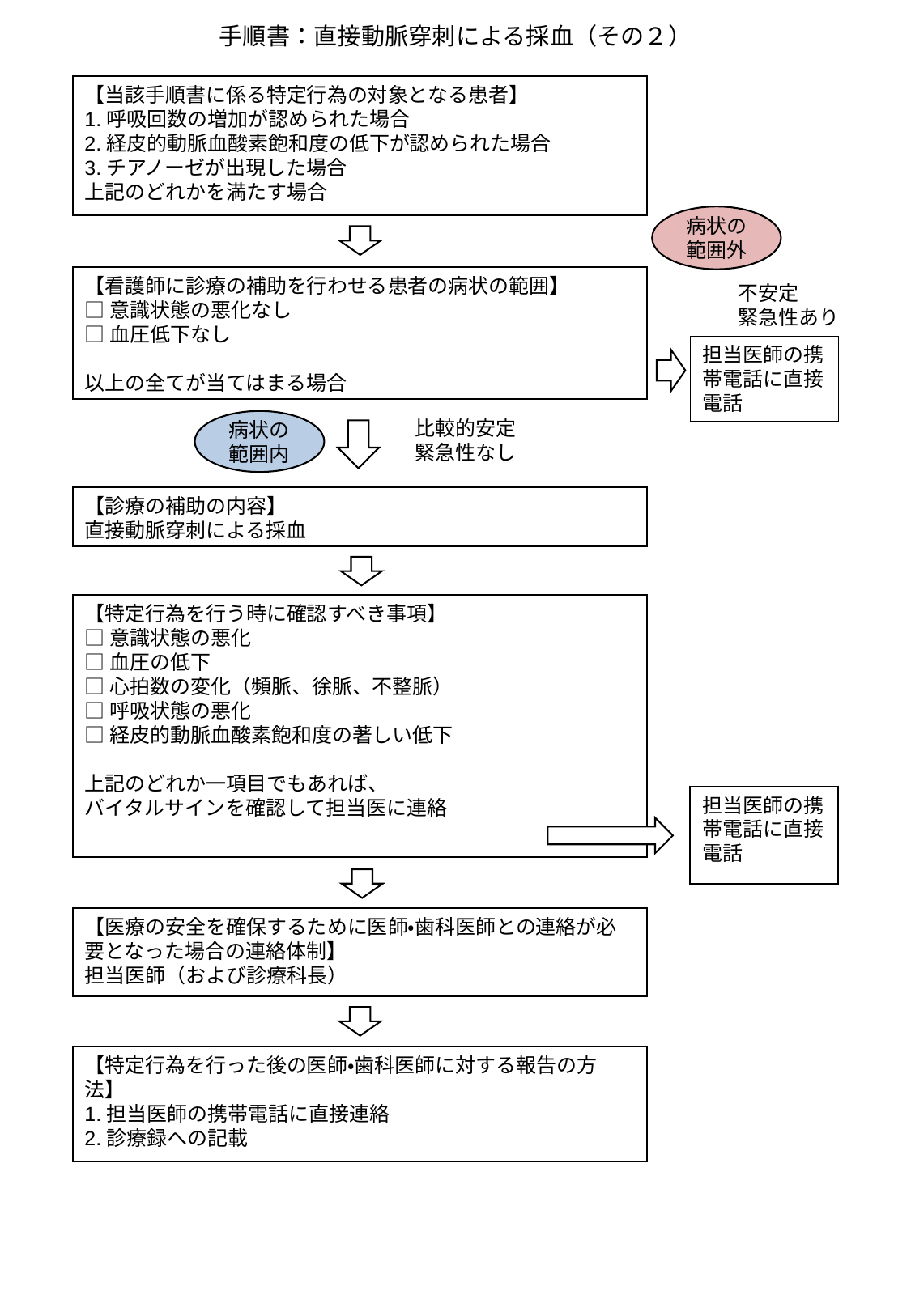

手順書：直接動脈穿刺による採血（その２）
【当該手順書に係る特定行為の対象となる患者】
1.呼吸回数の増加が認められた場合
2.経皮的動脈血酸素飽和度の低下が認められた場合
3.チアノーゼが出現した場合
上記のどれかを満たす場合

病状の
範囲外

【看護師に診療の補助を行わせる患者の病状の範囲】
□意識状態の悪化なし
□血圧低下なし

以上の全てが当てはまる場合
不安定
緊急性あり

担当医師の携帯電話に直接電話

比較的安定
緊急性なし
病状の
範囲内

【診療の補助の内容】
直接動脈穿刺による採血

【特定行為を行う時に確認すべき事項】
□意識状態の悪化
□血圧の低下
□心拍数の変化（頻脈、徐脈、不整脈）
□呼吸状態の悪化
□経皮的動脈血酸素飽和度の著しい低下

上記のどれか一項目でもあれば、
バイタルサインを確認して担当医に連絡

担当医師の携帯電話に直接電話

【医療の安全を確保するために医師・歯科医師との連絡が必要となった場合の連絡体制】
担当医師（および診療科長）

【特定行為を行った後の医師・歯科医師に対する報告の方法】
1.担当医師の携帯電話に直接連絡
2.診療録への記載